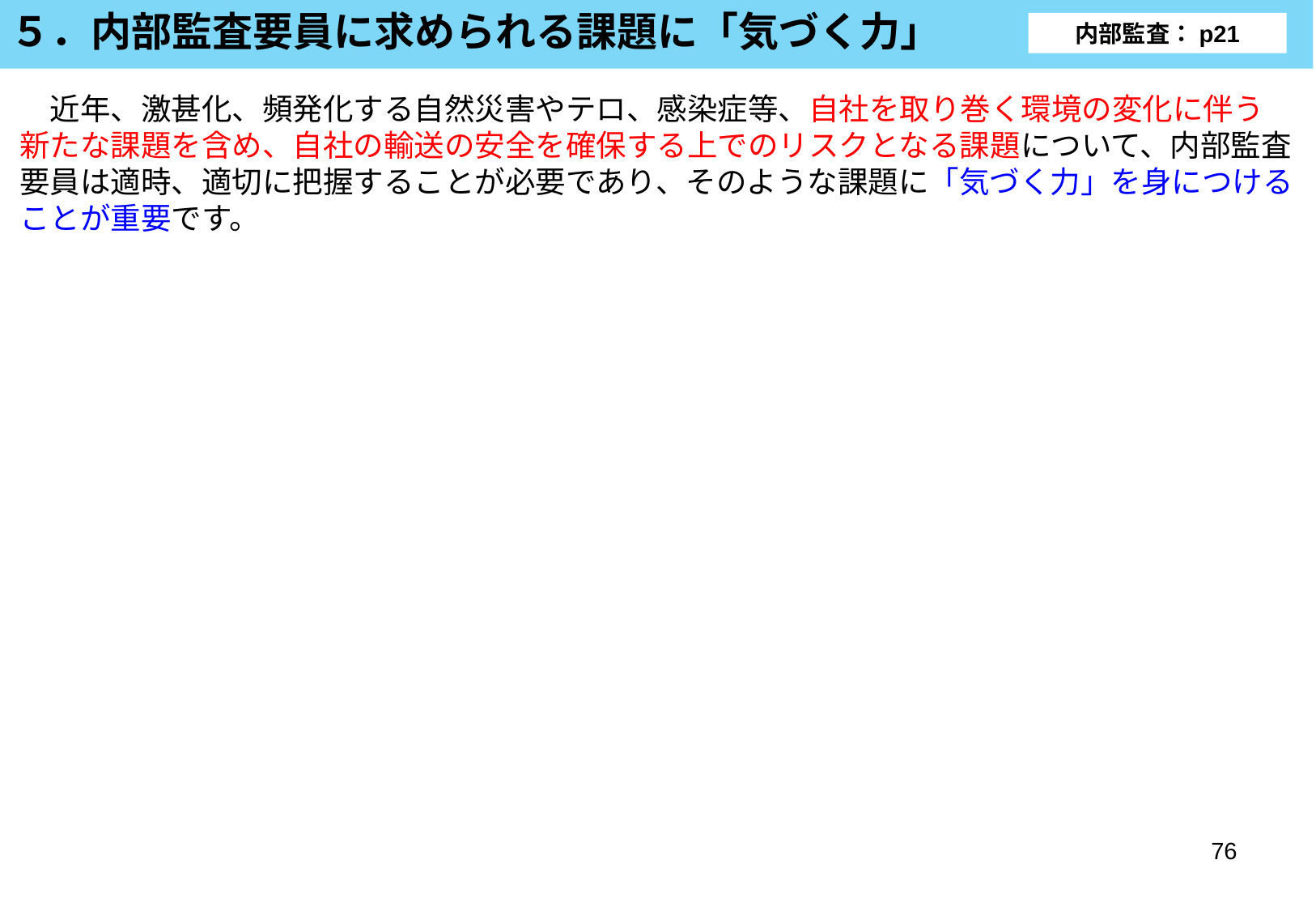

５．内部監査要員に求められる課題に「気づく力」
内部監査：p21
　近年、激甚化、頻発化する自然災害やテロ、感染症等、自社を取り巻く環境の変化に伴う新たな課題を含め、自社の輸送の安全を確保する上でのリスクとなる課題について、内部監査要員は適時、適切に把握することが必要であり、そのような課題に「気づく力」を身につけることが重要です。
76